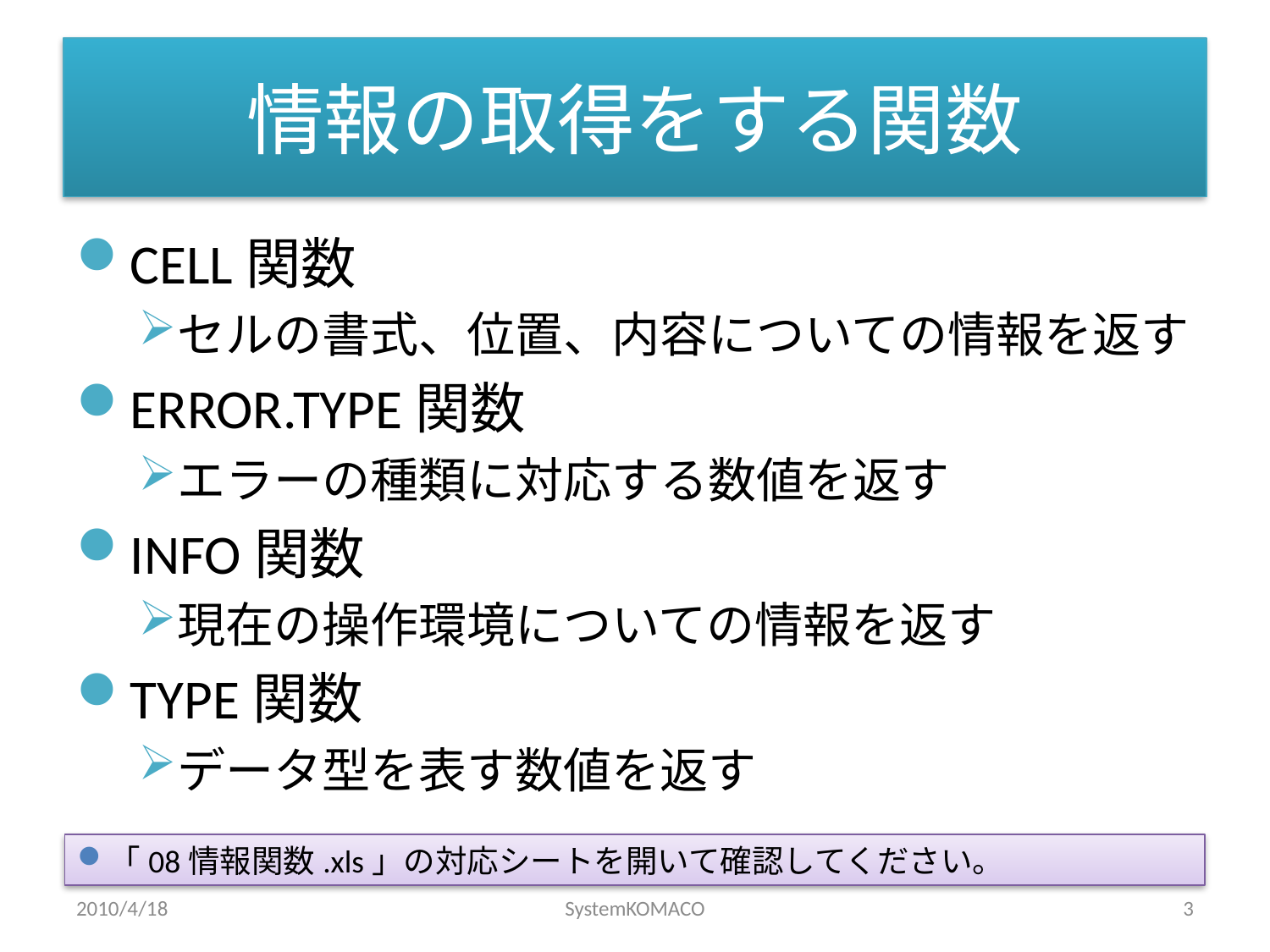

# 情報の取得をする関数
CELL関数
セルの書式、位置、内容についての情報を返す
ERROR.TYPE関数
エラーの種類に対応する数値を返す
INFO関数
現在の操作環境についての情報を返す
TYPE関数
データ型を表す数値を返す

「08情報関数.xls」の対応シートを開いて確認してください。
2010/4/18
SystemKOMACO
3